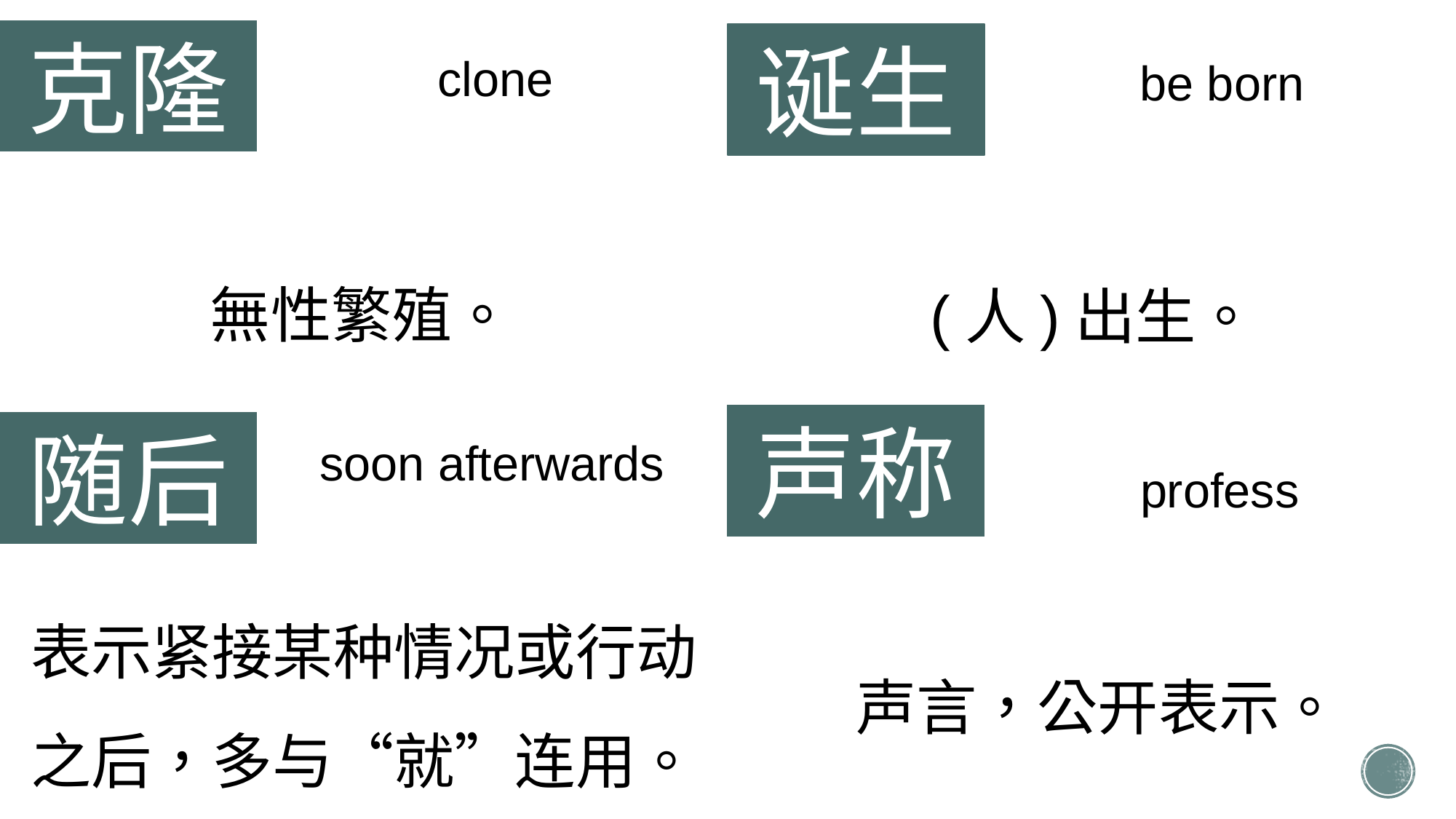

克隆
诞生
clone
be born
無性繁殖。
(人)出生。
声称
随后
soon afterwards
profess
表示紧接某种情况或行动之后，多与“就”连用。
声言，公开表示。